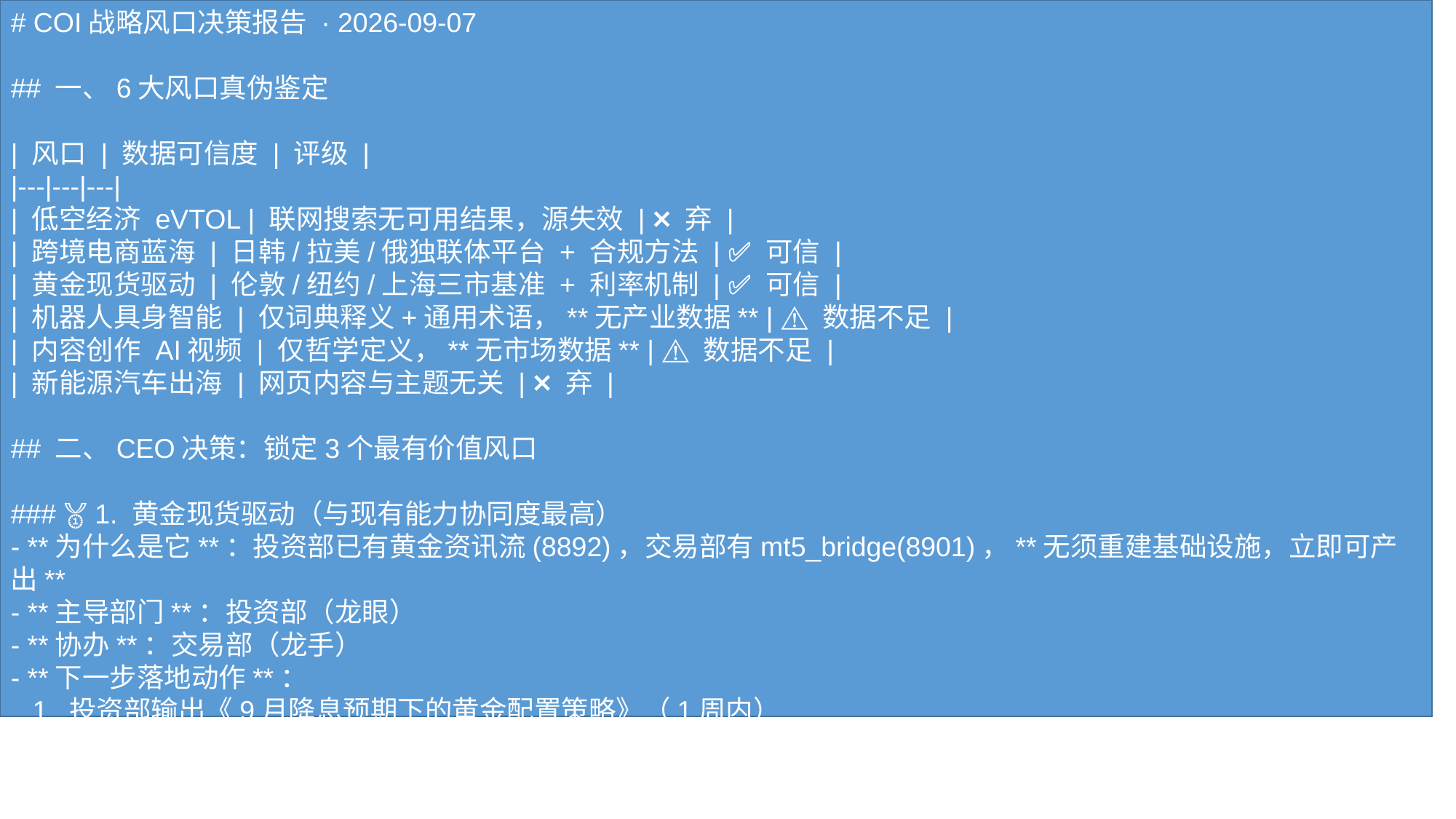

# COI战略风口决策报告 · 2026-09-07 ## 一、6大风口真伪鉴定 | 风口 | 数据可信度 | 评级 | |---|---|---| | 低空经济 eVTOL | 联网搜索无可用结果，源失效 | ❌ 弃 | | 跨境电商蓝海 | 日韩/拉美/俄独联体平台 + 合规方法 | ✅ 可信 | | 黄金现货驱动 | 伦敦/纽约/上海三市基准 + 利率机制 | ✅ 可信 | | 机器人具身智能 | 仅词典释义+通用术语，**无产业数据** | ⚠️ 数据不足 | | 内容创作 AI视频 | 仅哲学定义，**无市场数据** | ⚠️ 数据不足 | | 新能源汽车出海 | 网页内容与主题无关 | ❌ 弃 | ## 二、CEO决策：锁定3个最有价值风口 ### 🥇 1. 黄金现货驱动（与现有能力协同度最高） - **为什么是它**：投资部已有黄金资讯流(8892)，交易部有mt5_bridge(8901)，**无须重建基础设施，立即可产出** - **主导部门**：投资部（龙眼） - **协办**：交易部（龙手） - **下一步落地动作**： 1. 投资部输出《9月降息预期下的黄金配置策略》（1周内） 2. 交易部在mt5跑轻仓模拟验证（伦敦金+沪金T+D双线） 3. 跨VM桥接news_server→投资部→交易部信号通路 ### 🥈 2. 跨境电商出口蓝海市场 - **为什么是它**：明确指明日韩乐天/拉美美客多/俄Ozon/东欧eMAG等**具体平台**，含合规方法(9610核定征收)，可立即操盘 - **主导部门**：增长部（龙拓） - **协办**：制造部（龙造）做素材 - **下一步落地动作**： 1. 增长部2周内出《新兴平台入驻对比表》 2. 选定1个平台（建议**Ozon**，合规路径清晰）做首批测试 3. 警惕政策风险：原产地监管/虚假注册代理查处 ### 🥉 3. 低空经济 eVTOL 商业化（中长期布局） - **为什么是它**：虽然本次搜索无结果，但中科院+民航局+北大的**3层级84项指标**评价体系是真信号（4月底发布），需要**换源重抓** - **主导部门**：创新部（龙创） - **协办**：投资部盯A股低空经济板块 - **下一步落地动作**： 1. 创新部换源重抓（券商研报+地方政府低空经济规划文件） 2. 输出《低空经济产业链机会图谱》(上下游50强企业) 3. 投资部盯深城交/中信海直/万丰奥特等A股标的 ## 三、明确不采信项 - **机器人具身智能**：源仅为词典释义，无产业数据 - **AI视频风口**：源仅为哲学定义，无市场规模数据 - **新能源汽车出海**：源完全无关（新浪导航+汉字字典） **结论**：宁可少而精，不可基于污染数据做决策。 ## 四、立即行动（本周） | 优先级 | 动作 | 责任部门 | 截止 | |---|---|---|---| | P0 | 黄金配置策略+模拟盘 | 投资部+交易部 | 09-12 | | P1 | Ozon平台入驻测试 | 增长部 | 09-14 | | P2 | 低空经济换源重抓 | 创新部 | 09-10 | --- *数据截至2026-09-07 21:58，源: COI记忆+联网知识蒸馏*
#